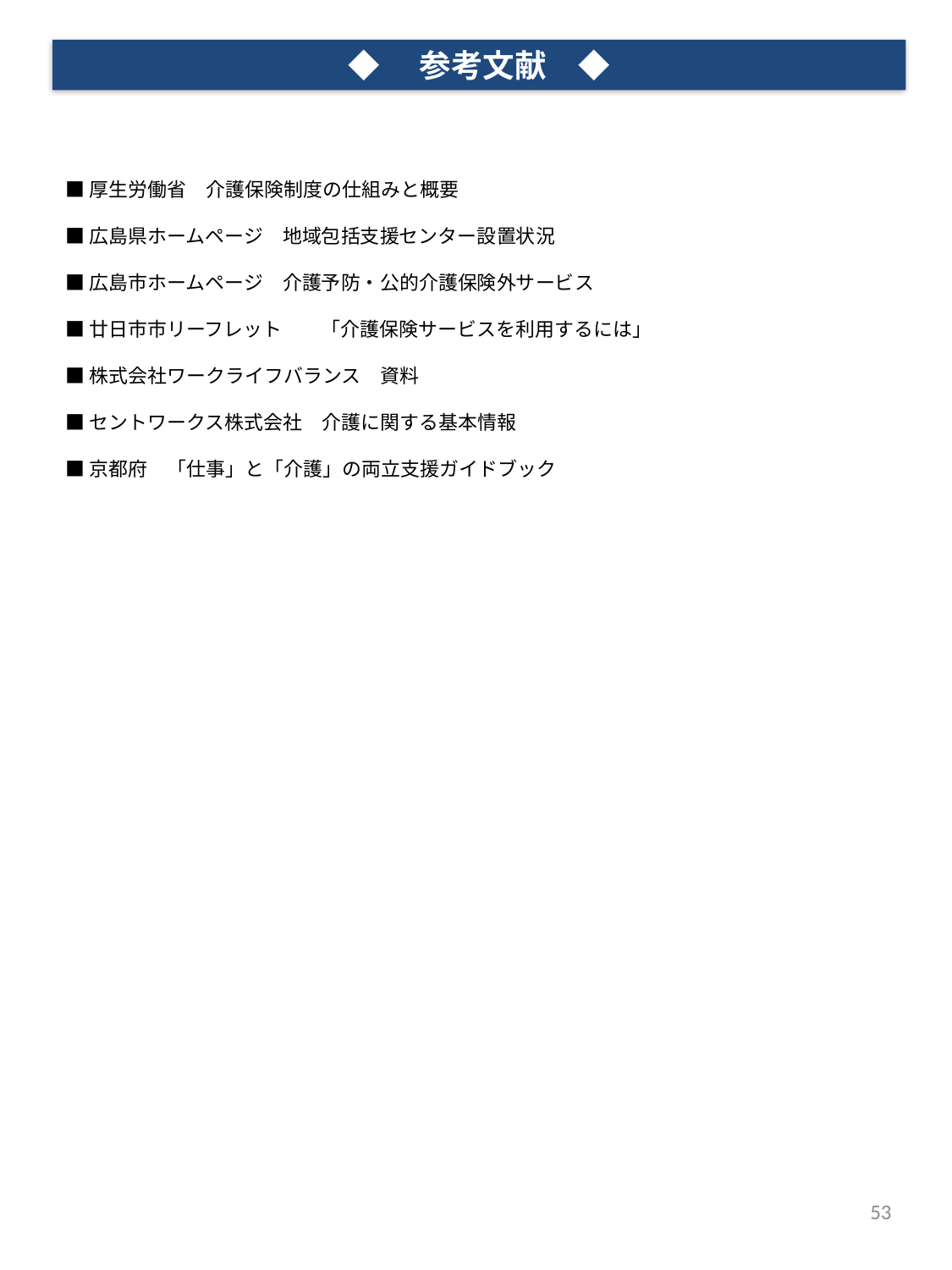

◆　参考文献　◆

■厚生労働省　介護保険制度の仕組みと概要

■広島県ホームページ　地域包括支援センター設置状況

■広島市ホームページ　介護予防・公的介護保険外サービス

■廿日市市リーフレット　　「介護保険サービスを利用するには」

■株式会社ワークライフバランス　資料

■セントワークス株式会社　介護に関する基本情報

■京都府　「仕事」と「介護」の両立支援ガイドブック

53